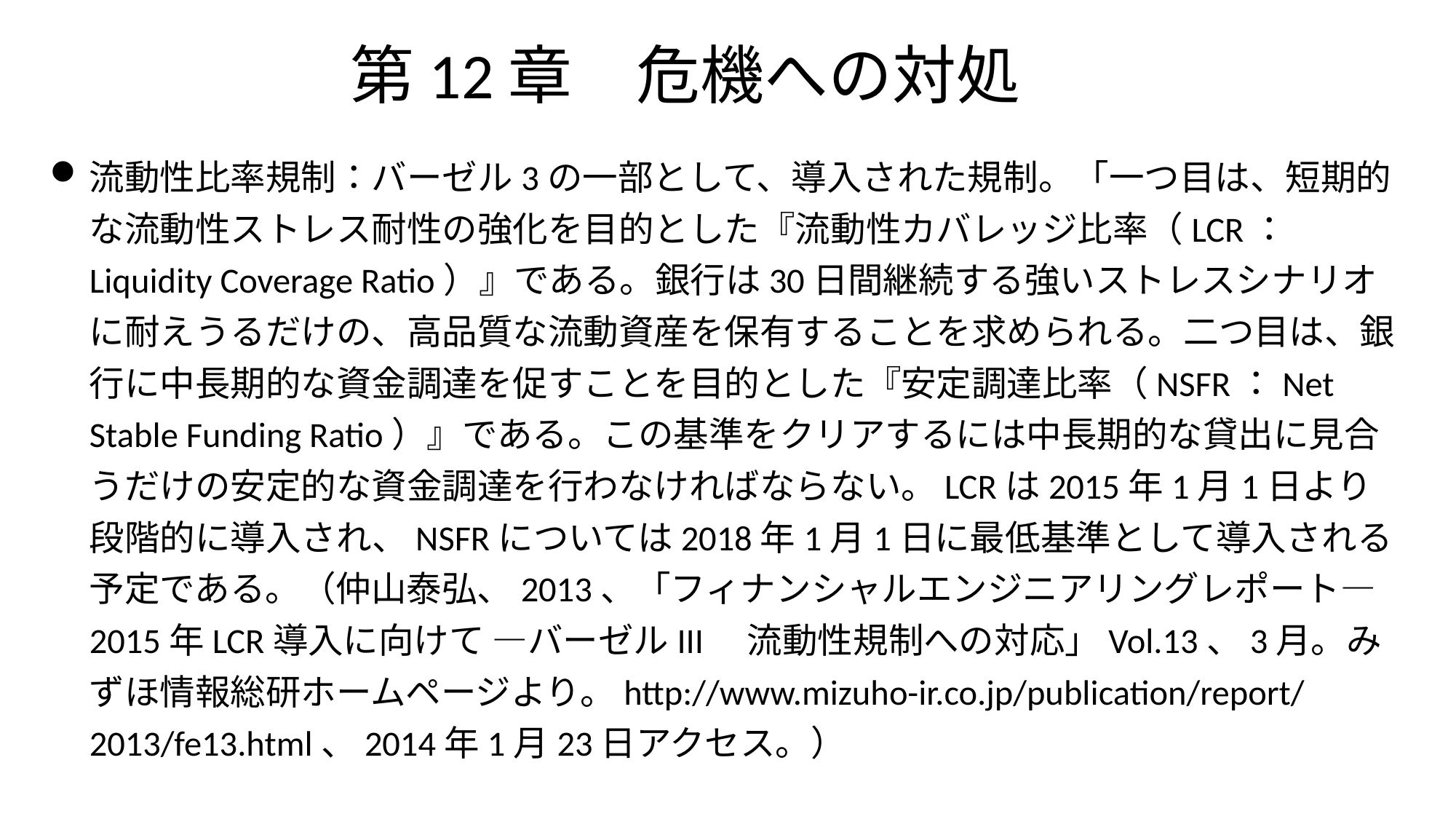

# 第12章　危機への対処
流動性比率規制：バーゼル3の一部として、導入された規制。「一つ目は、短期的な流動性ストレス耐性の強化を目的とした『流動性カバレッジ比率（LCR：Liquidity Coverage Ratio）』である。銀行は30日間継続する強いストレスシナリオに耐えうるだけの、高品質な流動資産を保有することを求められる。二つ目は、銀行に中長期的な資金調達を促すことを目的とした『安定調達比率（NSFR：Net Stable Funding Ratio）』である。この基準をクリアするには中長期的な貸出に見合うだけの安定的な資金調達を行わなければならない。LCRは2015年1月1日より段階的に導入され、NSFRについては2018年1月1日に最低基準として導入される予定である。（仲山泰弘、2013、「フィナンシャルエンジニアリングレポート― 2015年LCR導入に向けて ―バーゼルIII　流動性規制への対応」Vol.13、3月。みずほ情報総研ホームページより。http://www.mizuho-ir.co.jp/publication/report/2013/fe13.html、2014年1月23日アクセス。）